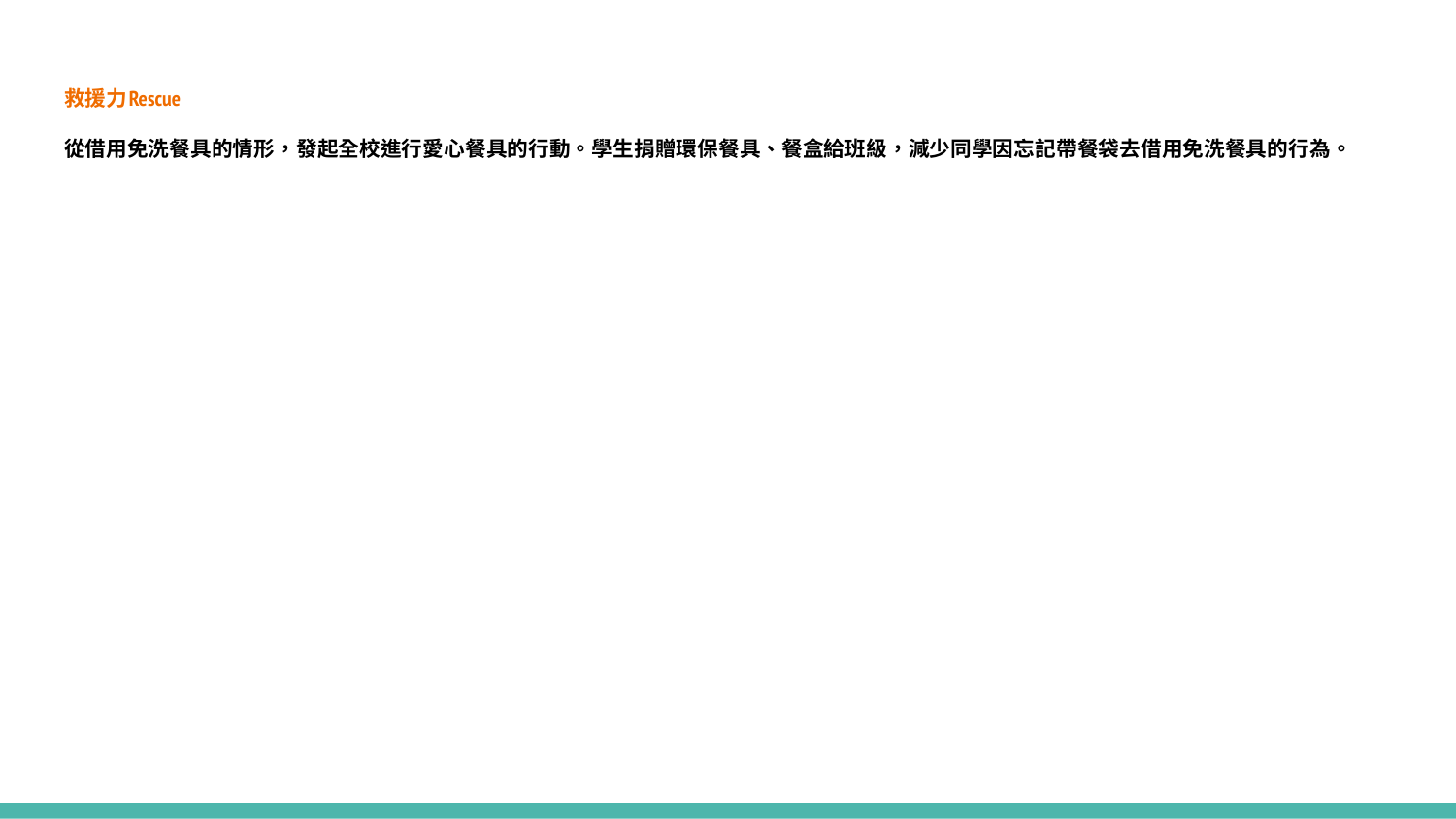

# 救援力Rescue

從借用免洗餐具的情形，發起全校進行愛心餐具的行動。學生捐贈環保餐具、餐盒給班級，減少同學因忘記帶餐袋去借用免洗餐具的行為。